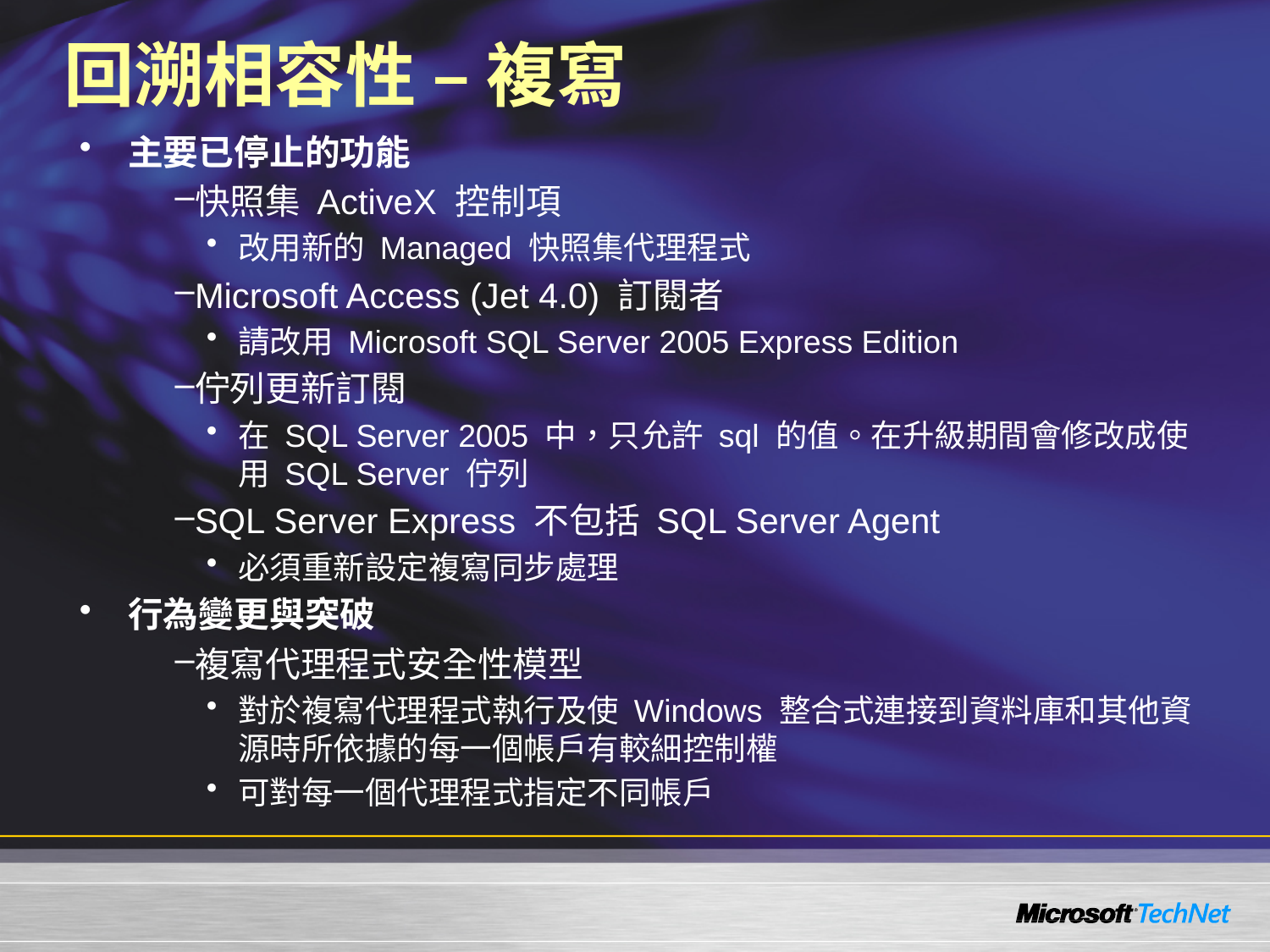

# 回溯相容性 – 複寫
主要已停止的功能
快照集 ActiveX 控制項
改用新的 Managed 快照集代理程式
Microsoft Access (Jet 4.0) 訂閱者
請改用 Microsoft SQL Server 2005 Express Edition
佇列更新訂閱
在 SQL Server 2005 中，只允許 sql 的值。在升級期間會修改成使用 SQL Server 佇列
SQL Server Express 不包括 SQL Server Agent
必須重新設定複寫同步處理
行為變更與突破
複寫代理程式安全性模型
對於複寫代理程式執行及使 Windows 整合式連接到資料庫和其他資源時所依據的每一個帳戶有較細控制權
可對每一個代理程式指定不同帳戶